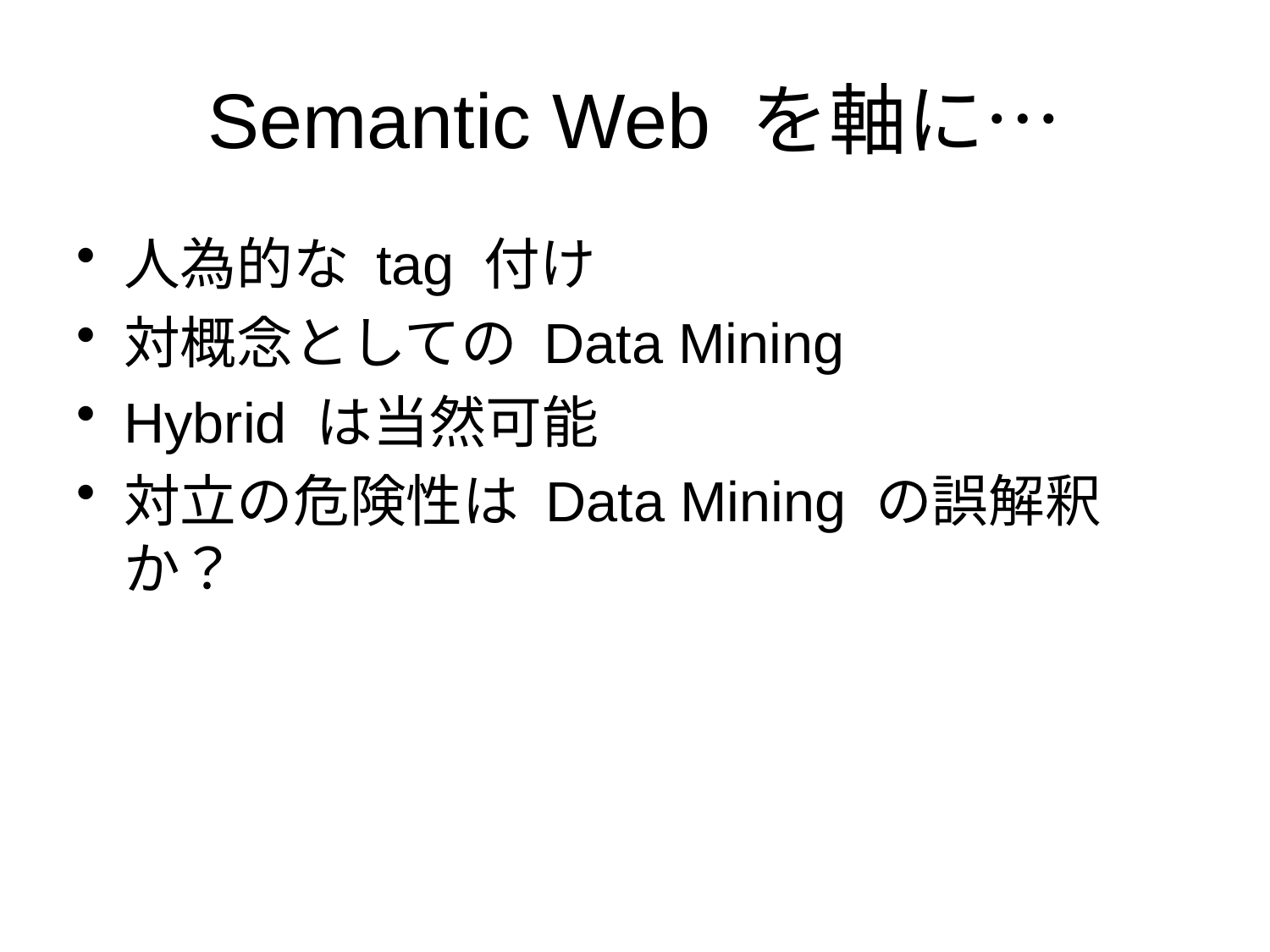

# Semantic Web を軸に…
人為的な tag 付け
対概念としての Data Mining
Hybrid は当然可能
対立の危険性は Data Mining の誤解釈か？